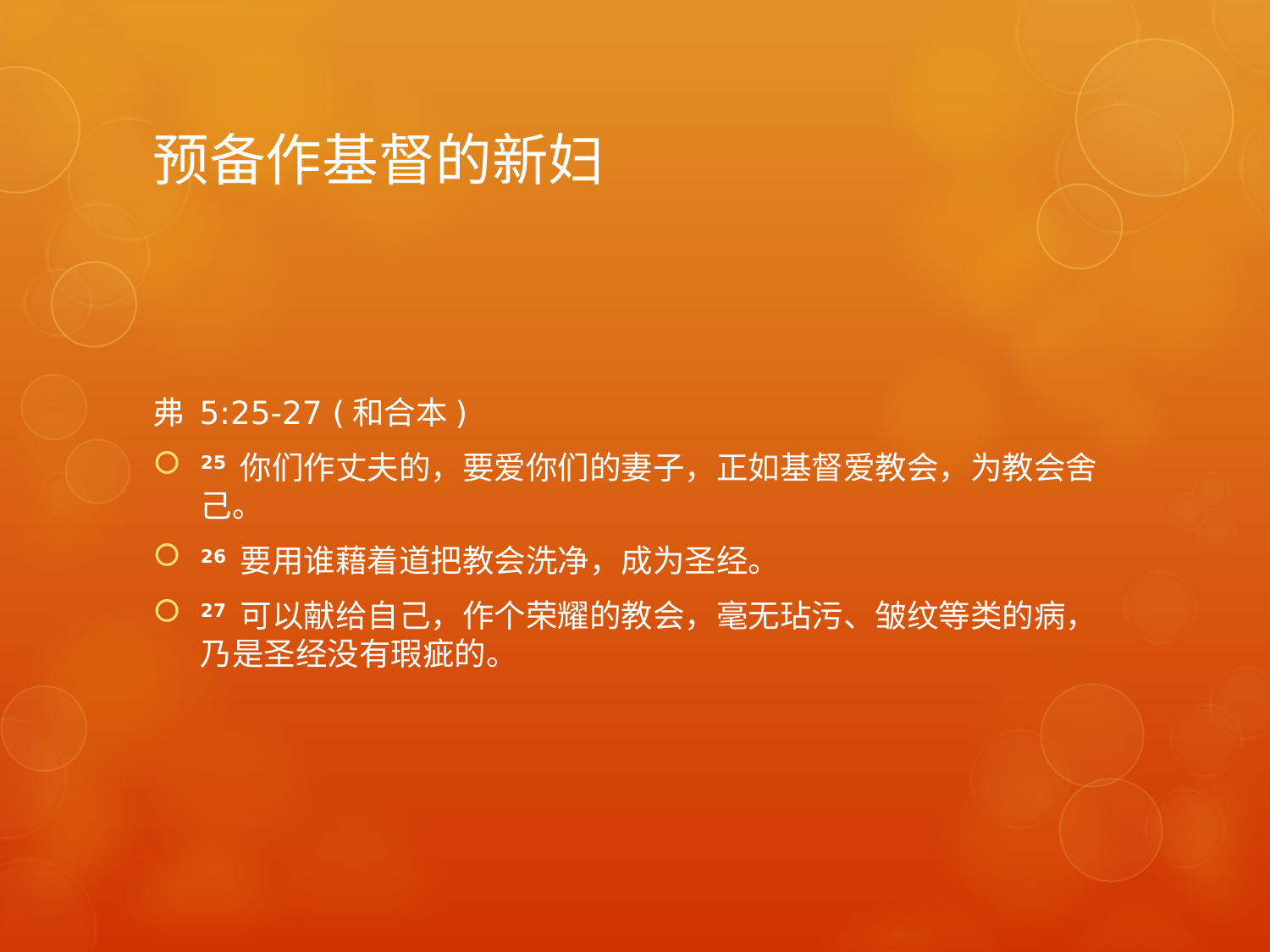

# 预备作基督的新妇
弗 5:25-27 (和合本)
25 你们作丈夫的，要爱你们的妻子，正如基督爱教会，为教会舍己。
26 要用谁藉着道把教会洗净，成为圣经。
27 可以献给自己，作个荣耀的教会，毫无玷污、皱纹等类的病，乃是圣经没有瑕疵的。